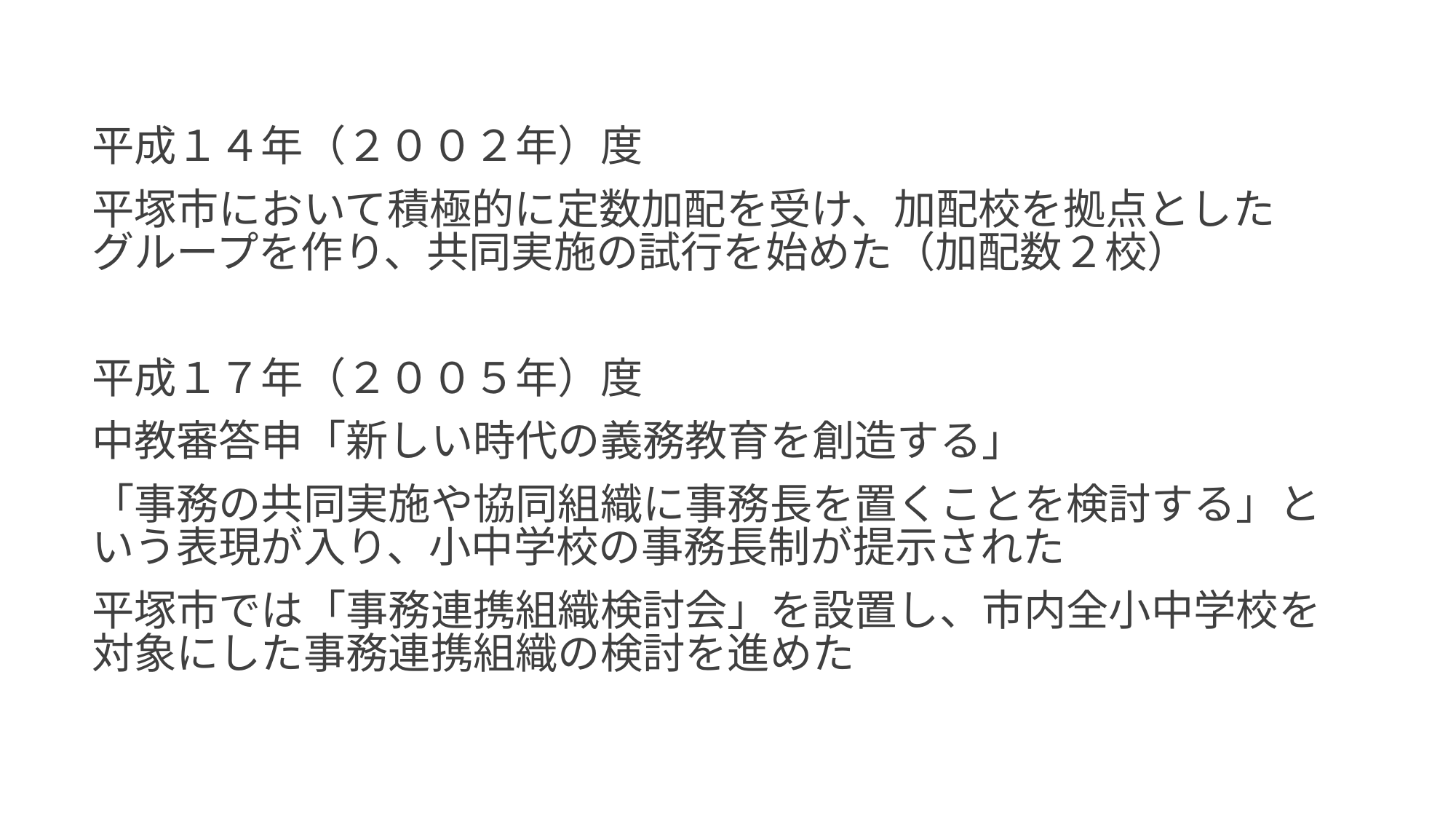

平成１４年（２００２年）度
平塚市において積極的に定数加配を受け、加配校を拠点とした　グループを作り、共同実施の試行を始めた（加配数２校）

平成１７年（２００５年）度
中教審答申「新しい時代の義務教育を創造する」
「事務の共同実施や協同組織に事務長を置くことを検討する」という表現が入り、小中学校の事務長制が提示された
平塚市では「事務連携組織検討会」を設置し、市内全小中学校を対象にした事務連携組織の検討を進めた